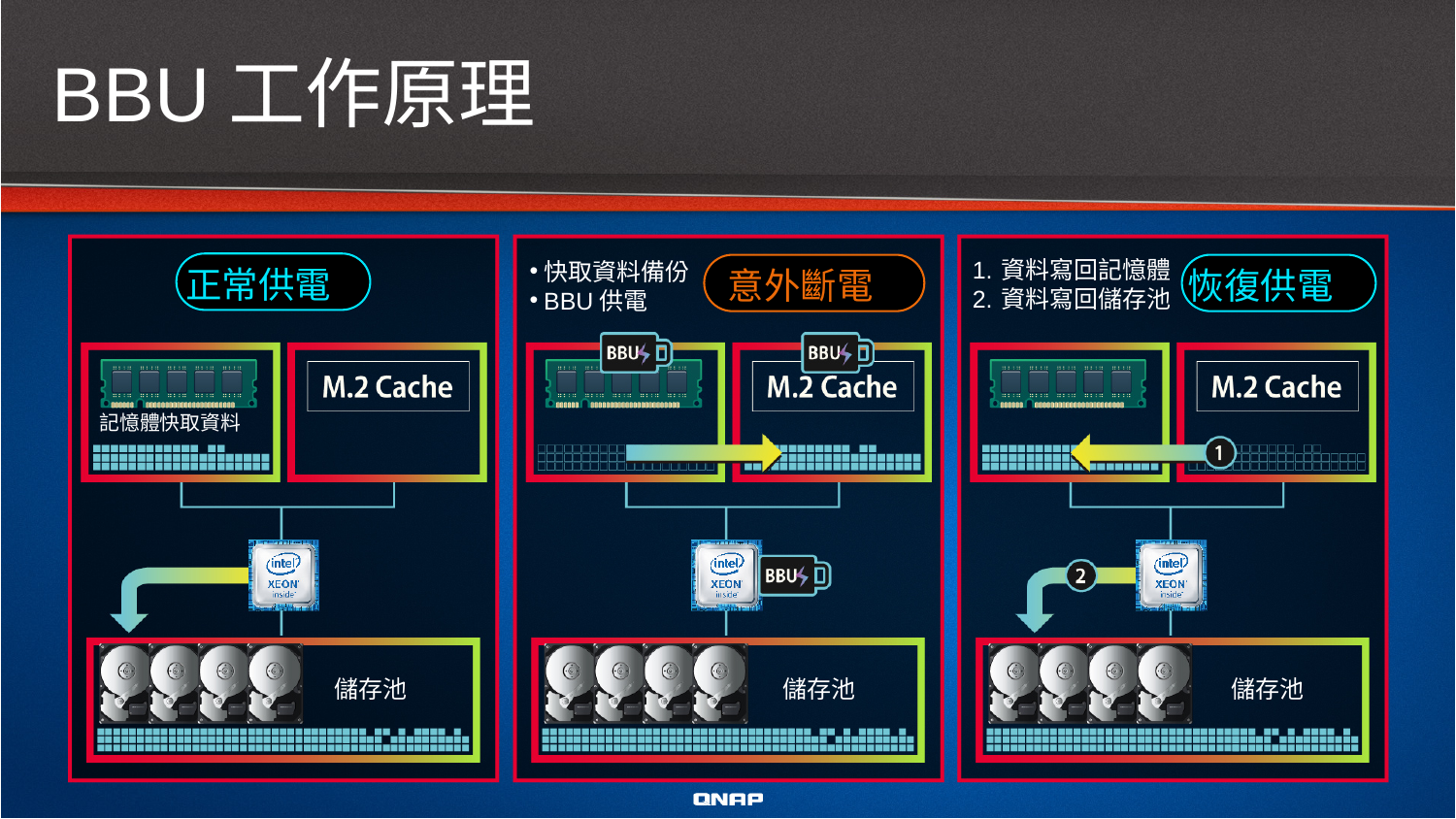

# BBU工作原理
資料寫回記憶體
資料寫回儲存池
快取資料備份
BBU供電

正常供電

意外斷電
恢復供電
記憶體快取資料
儲存池
儲存池
儲存池